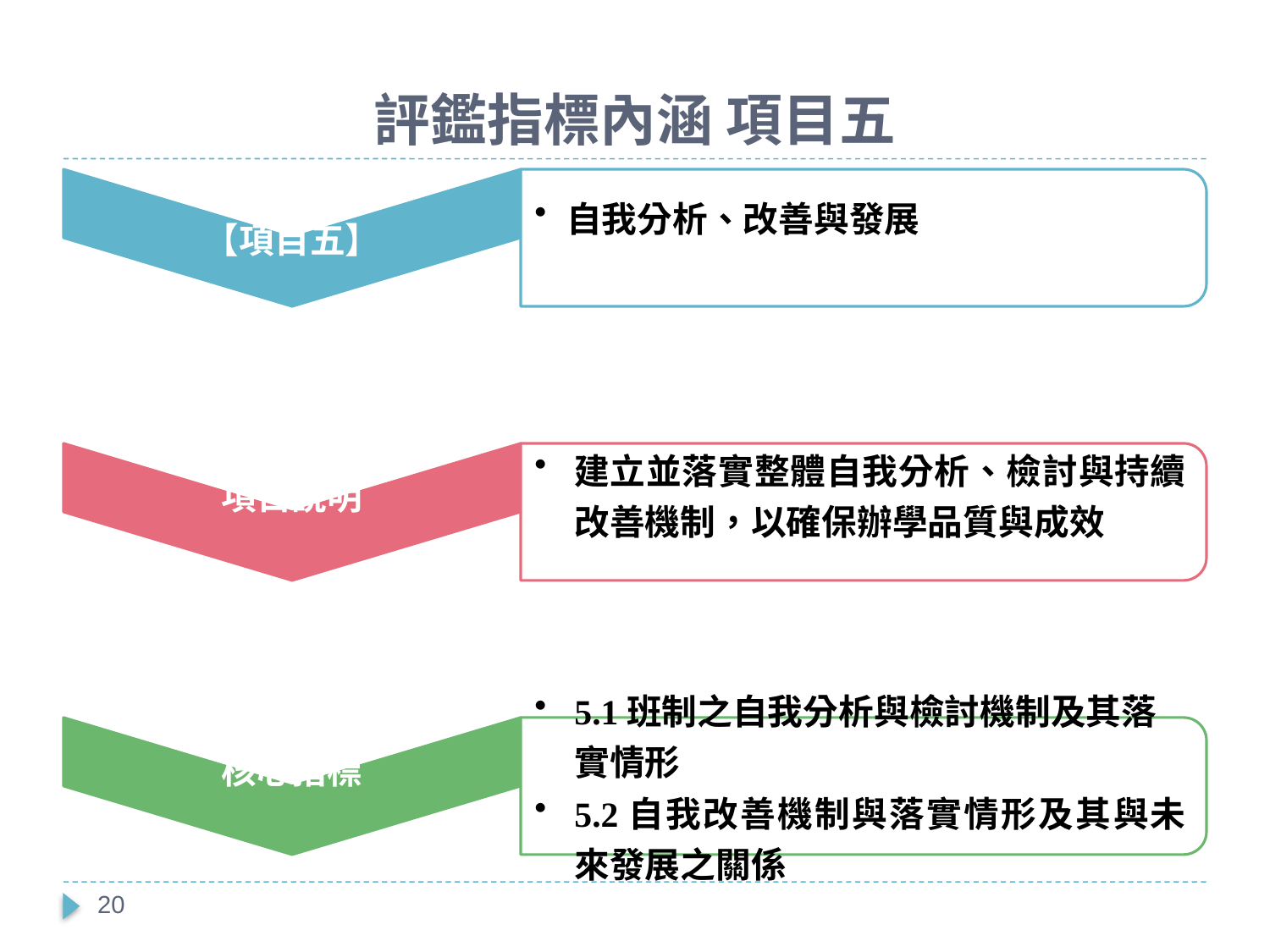

# 評鑑指標內涵 項目五
【項目五】
項目說明
核心指標
自我分析、改善與發展
建立並落實整體自我分析、檢討與持續改善機制，以確保辦學品質與成效
5.1班制之自我分析與檢討機制及其落實情形
5.2自我改善機制與落實情形及其與未來發展之關係
20